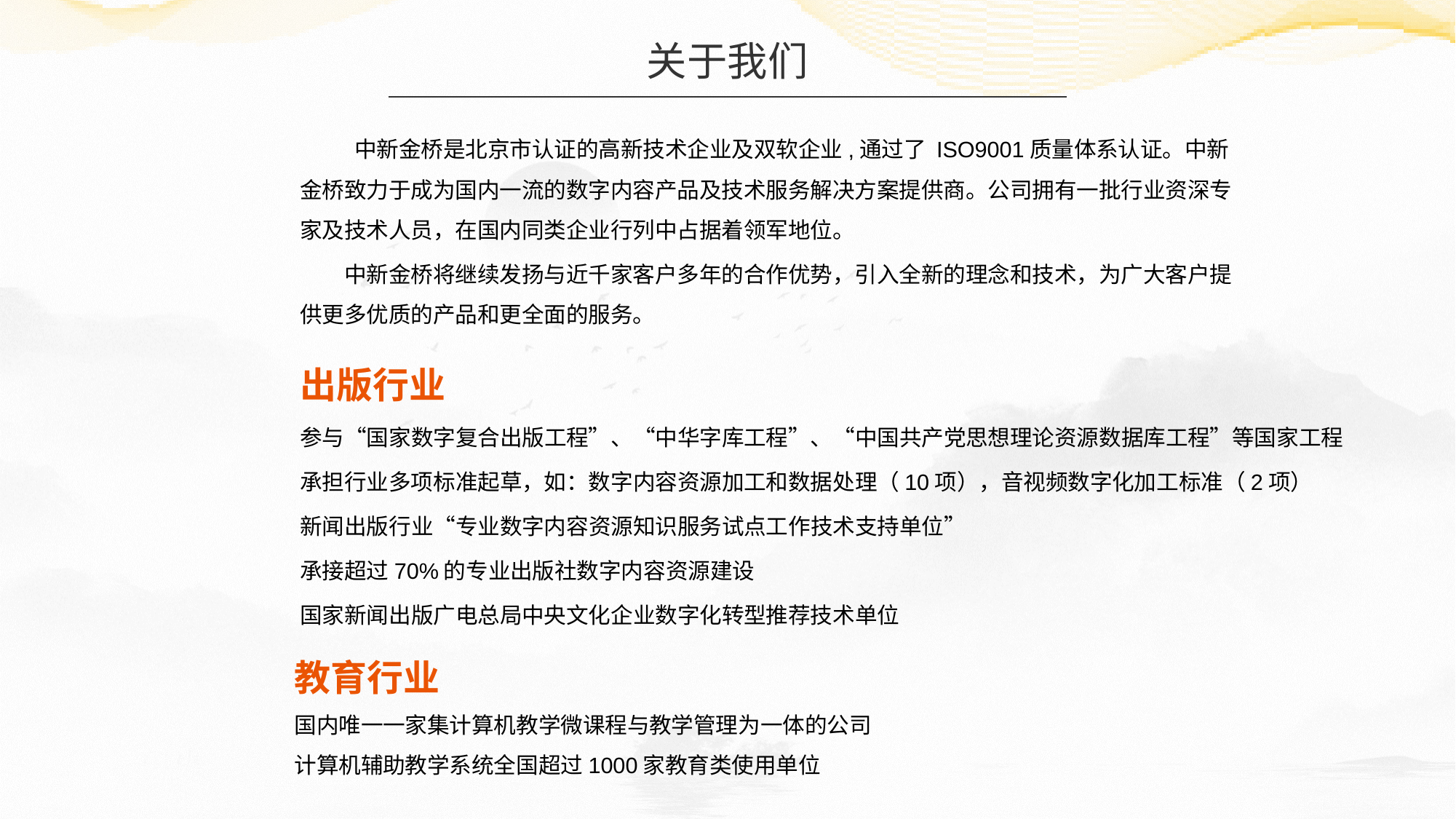

关于我们
　　中新金桥是北京市认证的高新技术企业及双软企业,通过了 ISO9001质量体系认证。中新金桥致力于成为国内一流的数字内容产品及技术服务解决方案提供商。公司拥有一批行业资深专家及技术人员，在国内同类企业行列中占据着领军地位。
　　中新金桥将继续发扬与近千家客户多年的合作优势，引入全新的理念和技术，为广大客户提供更多优质的产品和更全面的服务。

出版行业
参与“国家数字复合出版工程”、“中华字库工程”、“中国共产党思想理论资源数据库工程”等国家工程
承担行业多项标准起草，如：数字内容资源加工和数据处理（10项），音视频数字化加工标准（2项）
新闻出版行业“专业数字内容资源知识服务试点工作技术支持单位”
承接超过70%的专业出版社数字内容资源建设
国家新闻出版广电总局中央文化企业数字化转型推荐技术单位
教育行业
国内唯一一家集计算机教学微课程与教学管理为一体的公司
计算机辅助教学系统全国超过1000家教育类使用单位